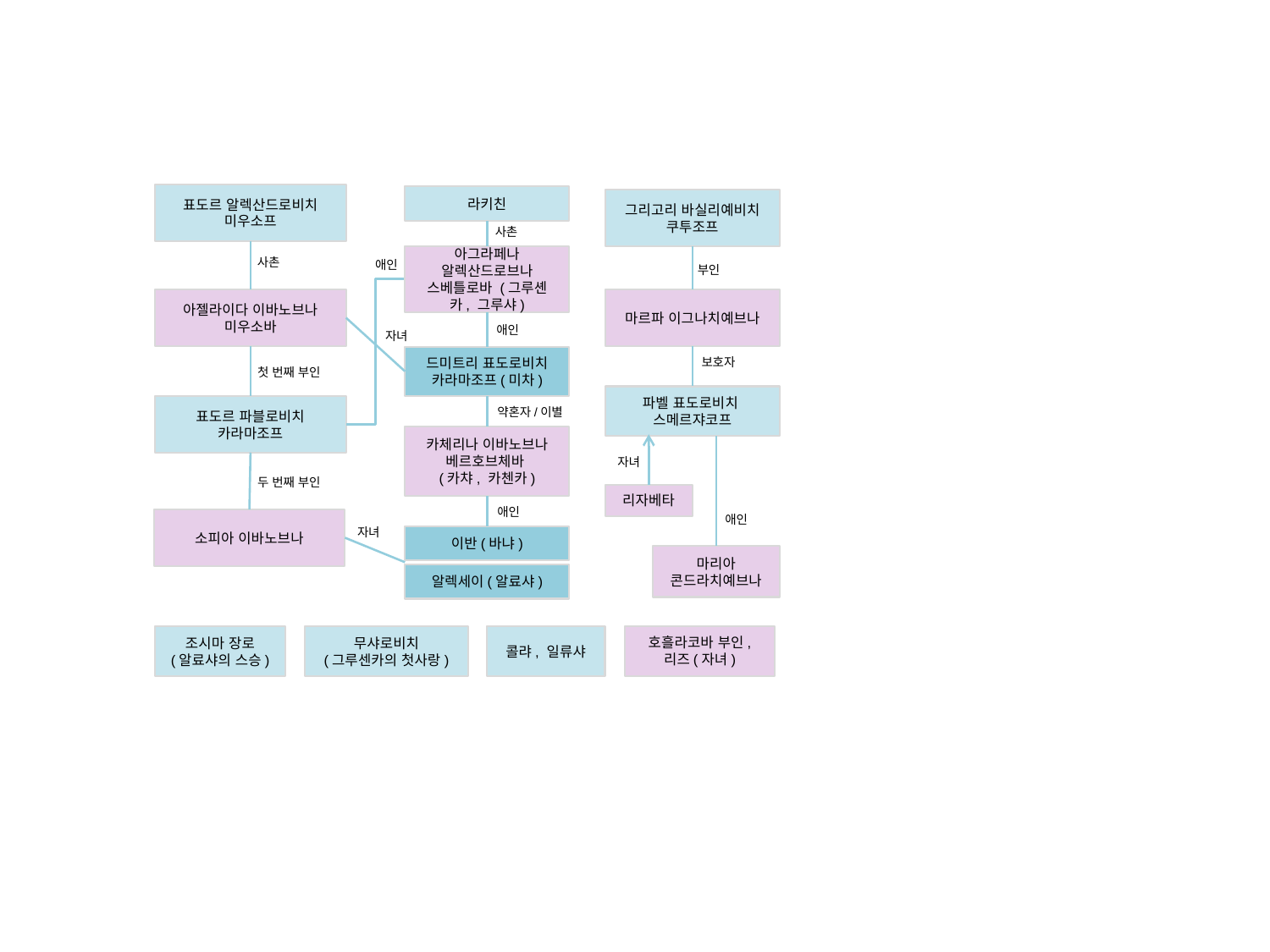

표도르 알렉산드로비치
미우소프
라키친
그리고리 바실리예비치
쿠투조프
사촌
아그라페나 알렉산드로브나 스베틀로바 (그루셴카, 그루샤)
사촌
애인
부인
아젤라이다 이바노브나
미우소바
마르파 이그나치예브나
애인
자녀
드미트리 표도로비치 카라마조프(미차)
보호자
첫 번째 부인
파벨 표도로비치
스메르쟈코프
표도르 파블로비치
카라마조프
약혼자/이별
카체리나 이바노브나 베르호브체바
(카챠, 카첸카)
자녀
두 번째 부인
리자베타
애인
애인
소피아 이바노브나
자녀
이반(바냐)
마리아
콘드라치예브나
알렉세이(알료샤)
호흘라코바 부인,
리즈(자녀)
콜랴, 일류샤
무샤로비치
(그루센카의 첫사랑)
조시마 장로
(알료샤의 스승)